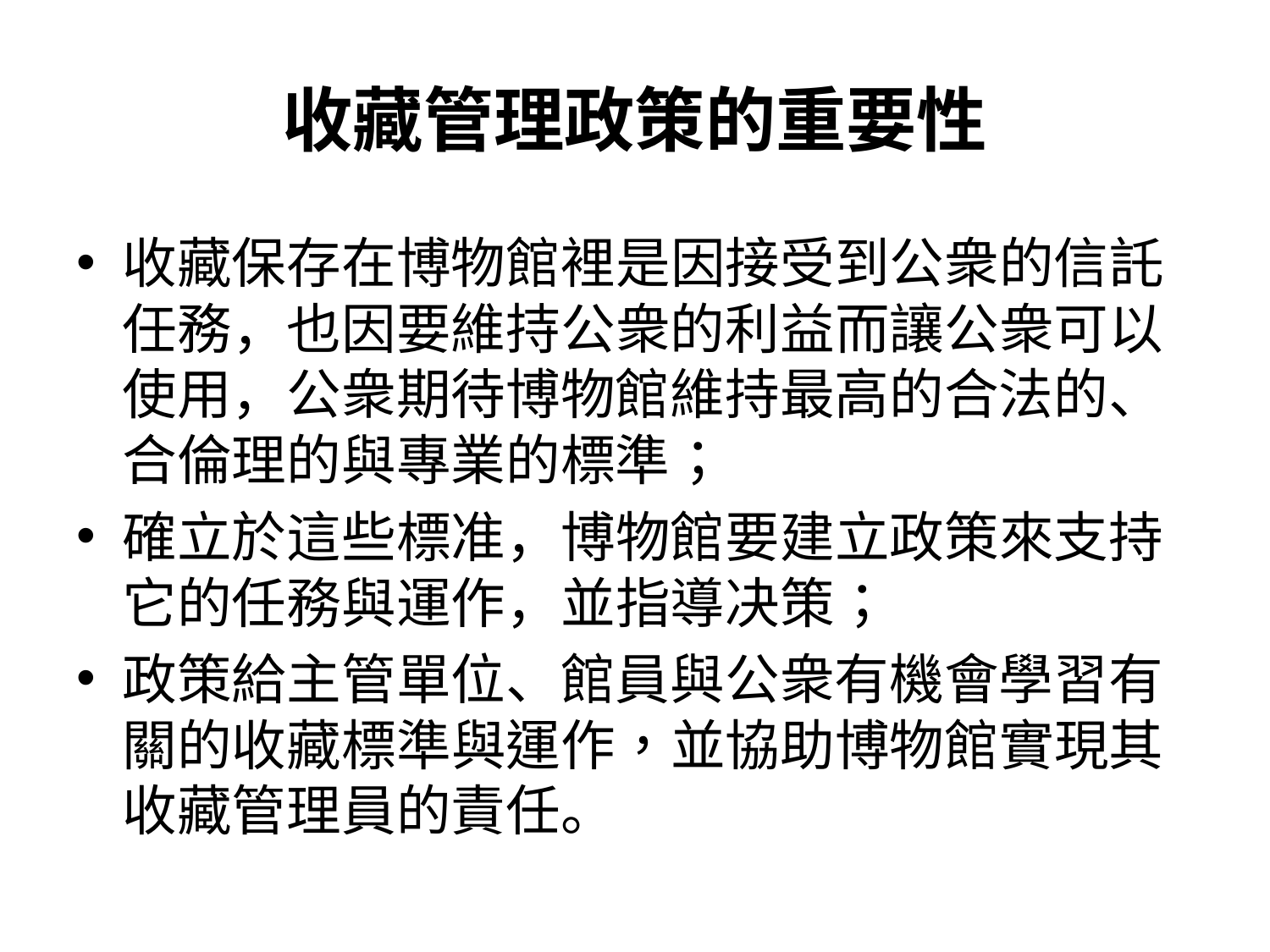

# 收藏管理政策的重要性
收藏保存在博物館裡是因接受到公衆的信託任務，也因要維持公衆的利益而讓公衆可以使用，公衆期待博物館維持最高的合法的、合倫理的與專業的標準；
確立於這些標准，博物館要建立政策來支持它的任務與運作，並指導决策；
政策給主管單位、館員與公衆有機會學習有關的收藏標準與運作，並協助博物館實現其收藏管理員的責任。